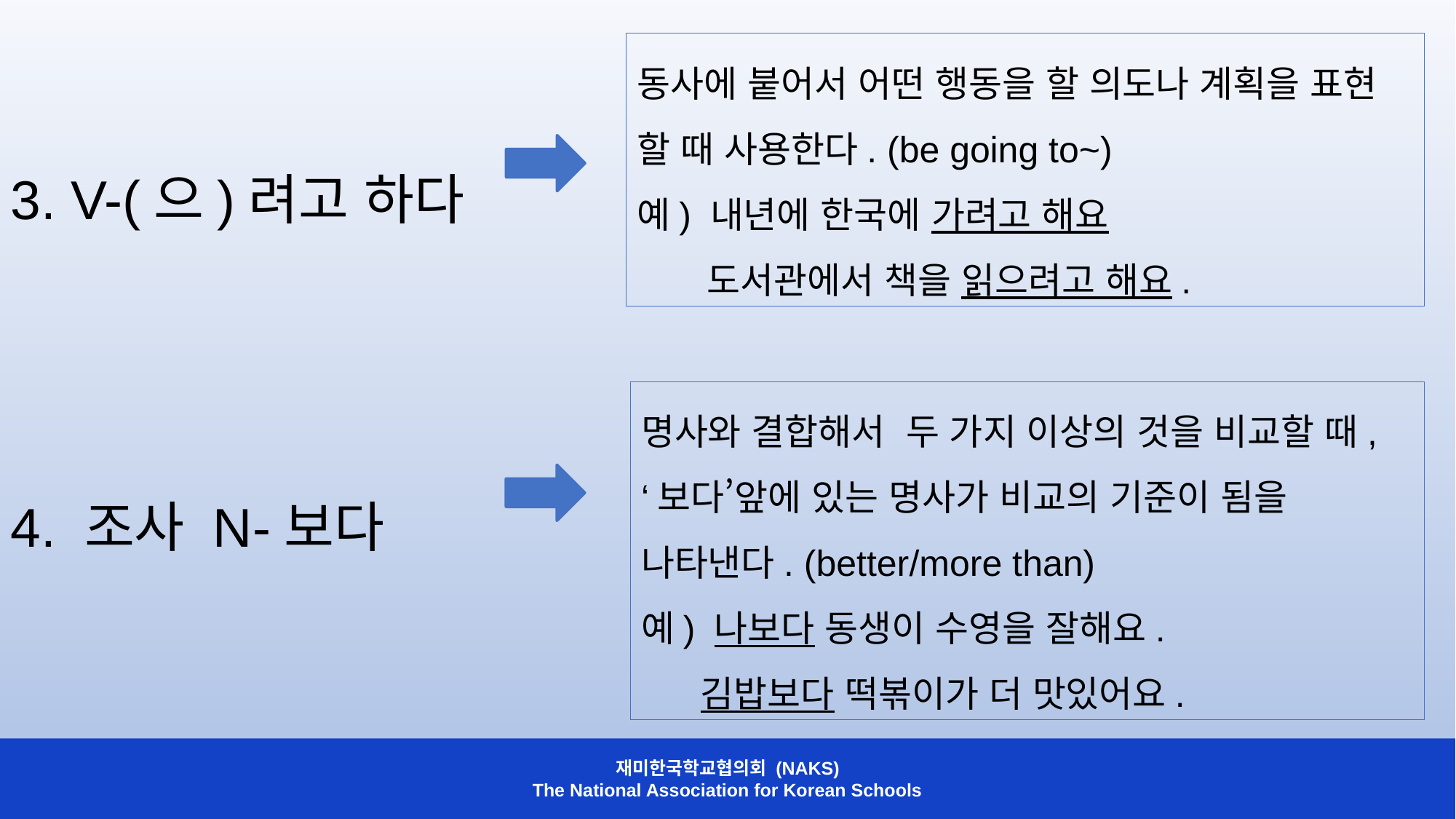

동사에 붙어서 어떤 행동을 할 의도나 계획을 표현 할 때 사용한다. (be going to~)
예) 내년에 한국에 가려고 해요
      도서관에서 책을 읽으려고 해요.
3. V-(으)려고 하다

4. 조사 N-보다

명사와 결합해서  두 가지 이상의 것을 비교할 때, ‘보다’앞에 있는 명사가 비교의 기준이 됨을 나타낸다. (better/more than)
예) 나보다 동생이 수영을 잘해요.
     김밥보다 떡볶이가 더 맛있어요.

재미한국학교협의회 (NAKS)
The National Association for Korean Schools